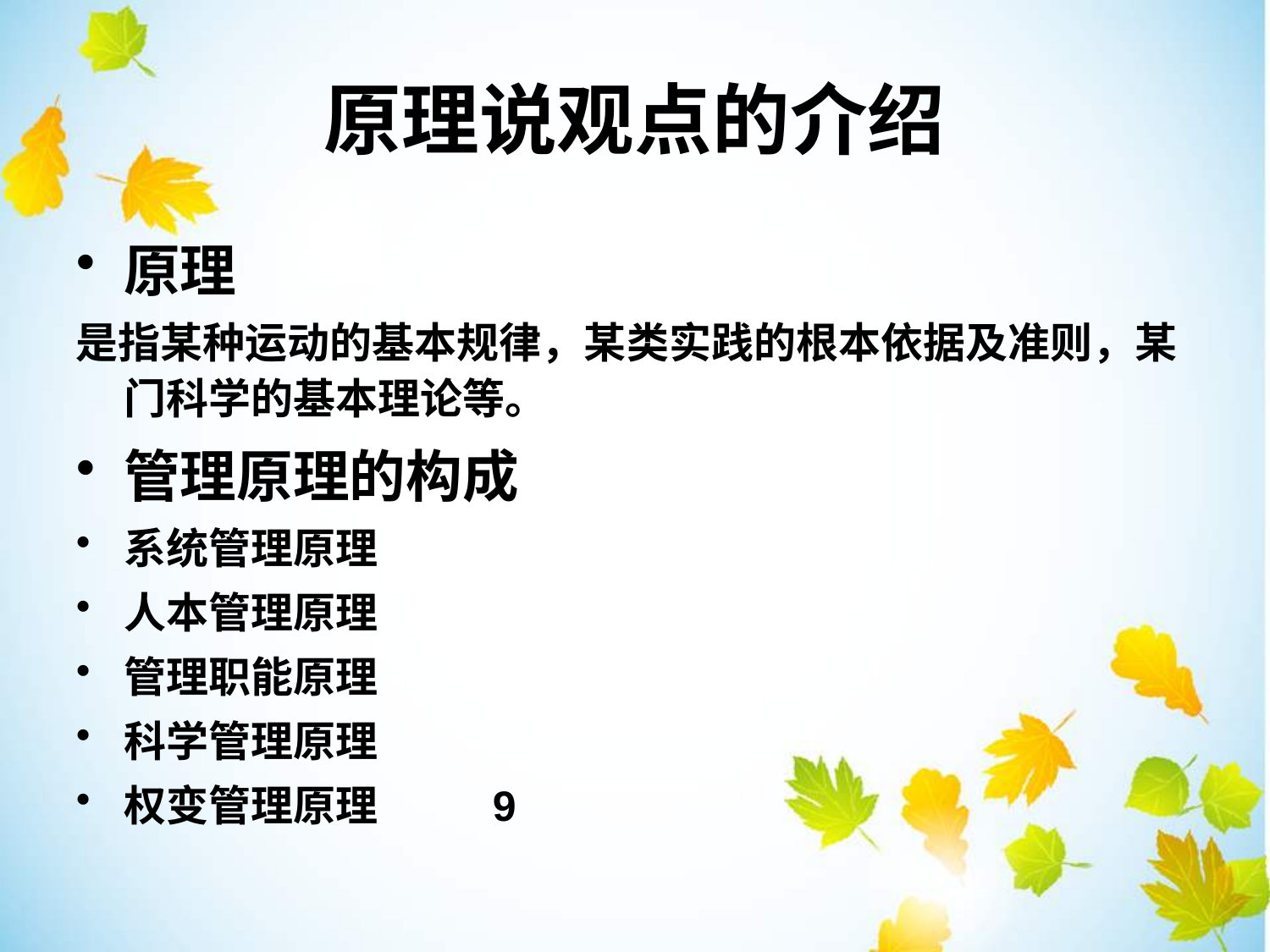

原理说观点的介绍
原理
是指某种运动的基本规律，某类实践的根本依据及准则，某门科学的基本理论等。
管理原理的构成
系统管理原理
人本管理原理
管理职能原理
科学管理原理
权变管理原理           9